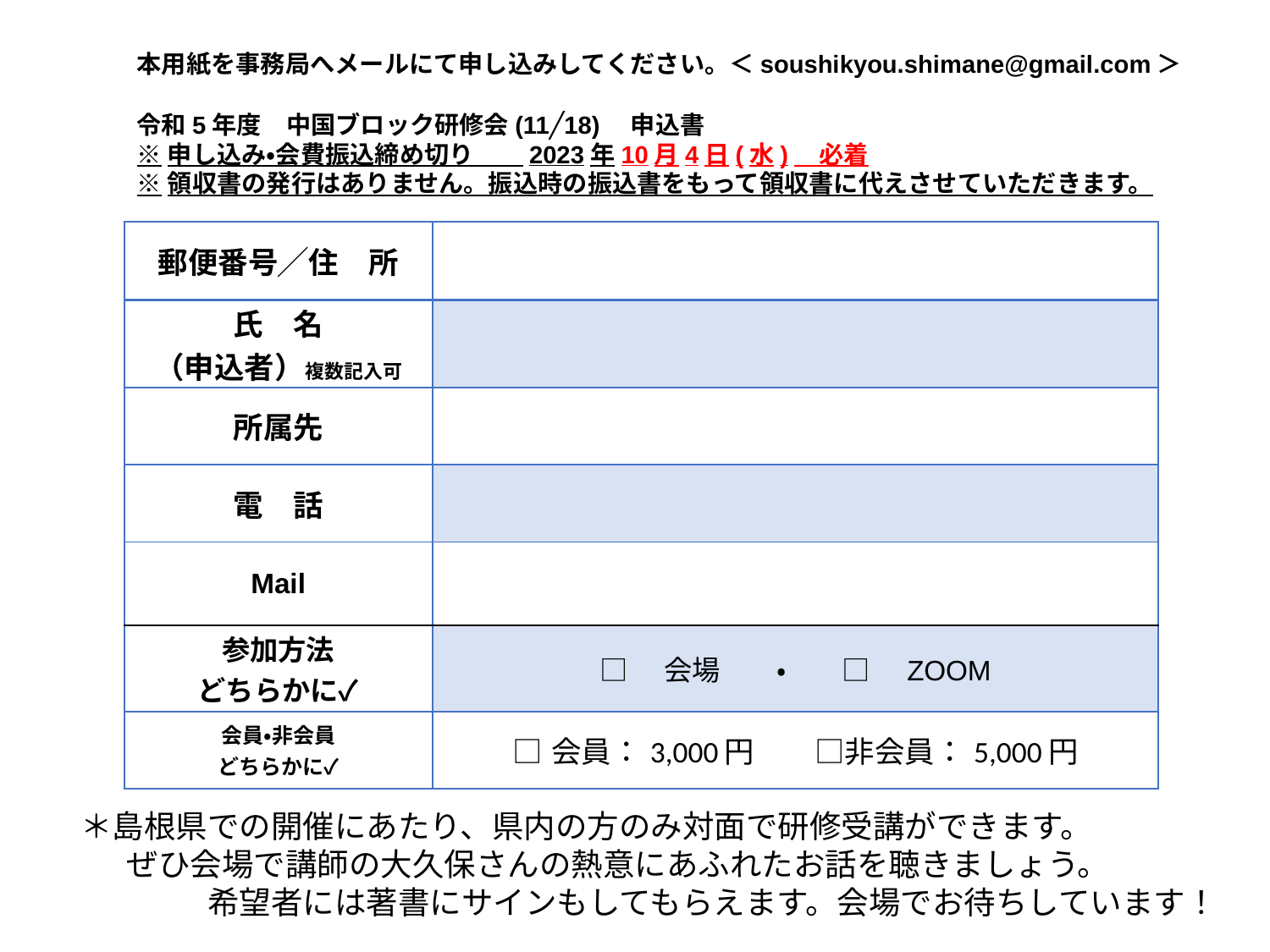

本用紙を事務局へメールにて申し込みしてください。＜soushikyou.shimane@gmail.com＞
令和5年度　中国ブロック研修会(11╱18)　申込書
※申し込み・会費振込締め切り　　2023年10月4日(水)　必着
※領収書の発行はありません。振込時の振込書をもって領収書に代えさせていただきます。

| 郵便番号╱住　所 |  |
| --- | --- |
| 氏　名 （申込者）複数記入可 |  |
| 所属先 |  |
| 電　話 |  |
| Mail |  |
| 参加方法 どちらかに✓ | □　会場　　・　　□　ZOOM |
| 会員・非会員 どちらかに✓ | □会員：3,000円　　□非会員：5,000円 |
＊島根県での開催にあたり、県内の方のみ対面で研修受講ができます。
　  ぜひ会場で講師の大久保さんの熱意にあふれたお話を聴きましょう。
　　　　希望者には著書にサインもしてもらえます。会場でお待ちしています！